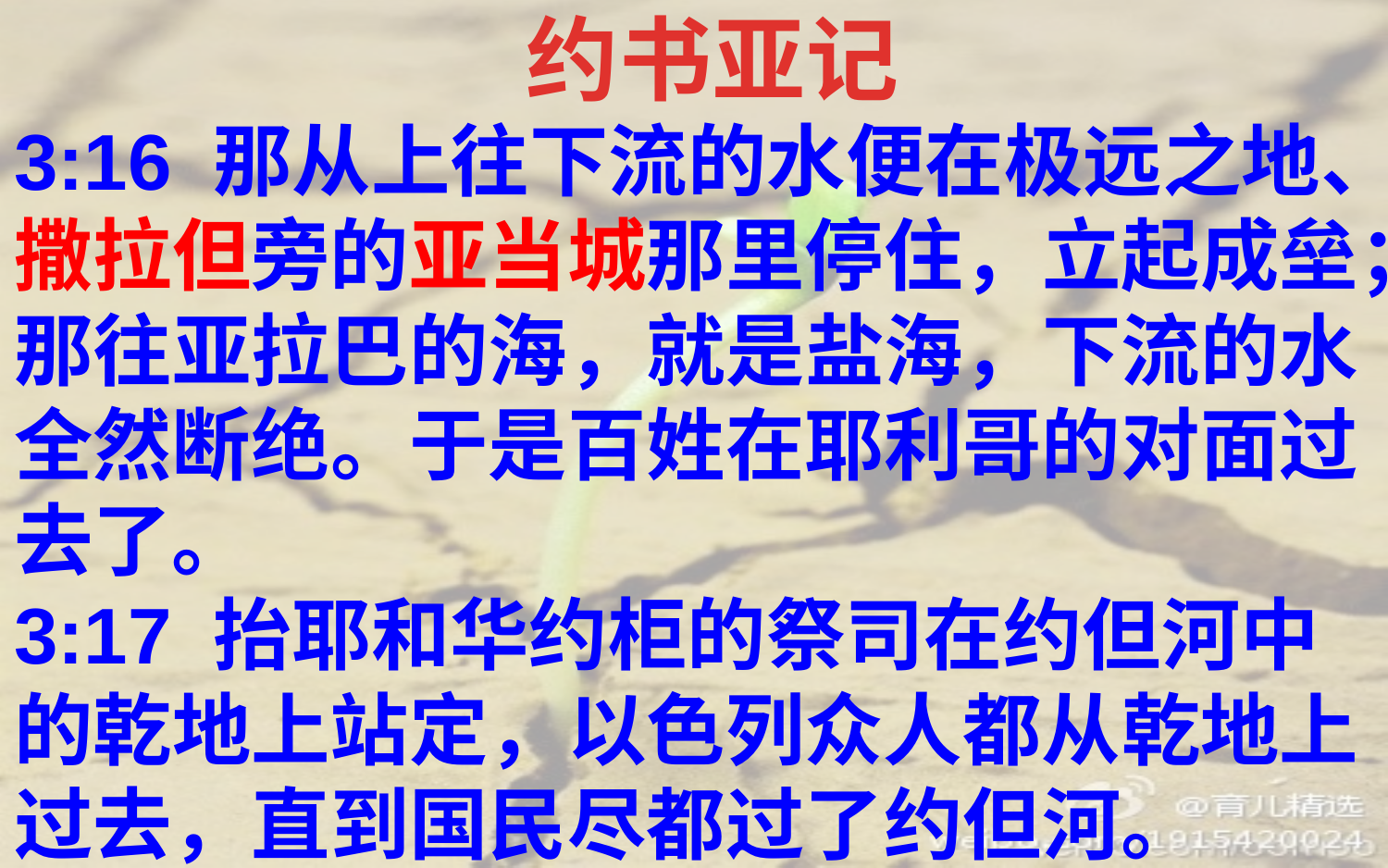

约书亚记
3:16 那从上往下流的水便在极远之地、撒拉但旁的亚当城那里停住，立起成垒；那往亚拉巴的海，就是盐海，下流的水全然断绝。于是百姓在耶利哥的对面过去了。
3:17 抬耶和华约柜的祭司在约但河中的乾地上站定，以色列众人都从乾地上过去，直到国民尽都过了约但河。